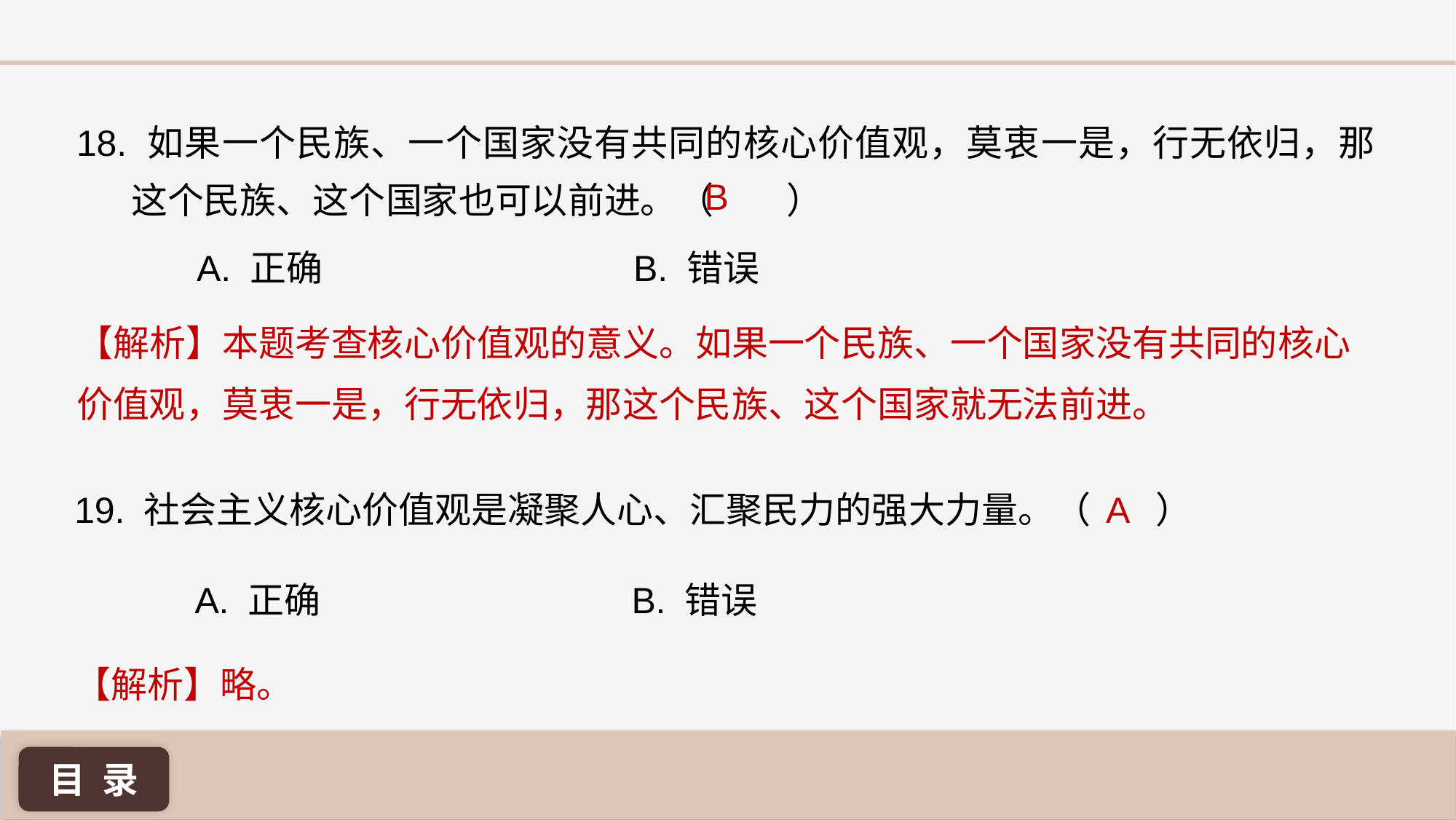

18. 如果一个民族、一个国家没有共同的核心价值观，莫衷一是，行无依归，那这个民族、这个国家也可以前进。（         ）
B
A. 正确 			B. 错误
【解析】本题考查核心价值观的意义。如果一个民族、一个国家没有共同的核心价值观，莫衷一是，行无依归，那这个民族、这个国家就无法前进。
A
19. 社会主义核心价值观是凝聚人心、汇聚民力的强大力量。（        ）
A. 正确 			B. 错误
【解析】略。